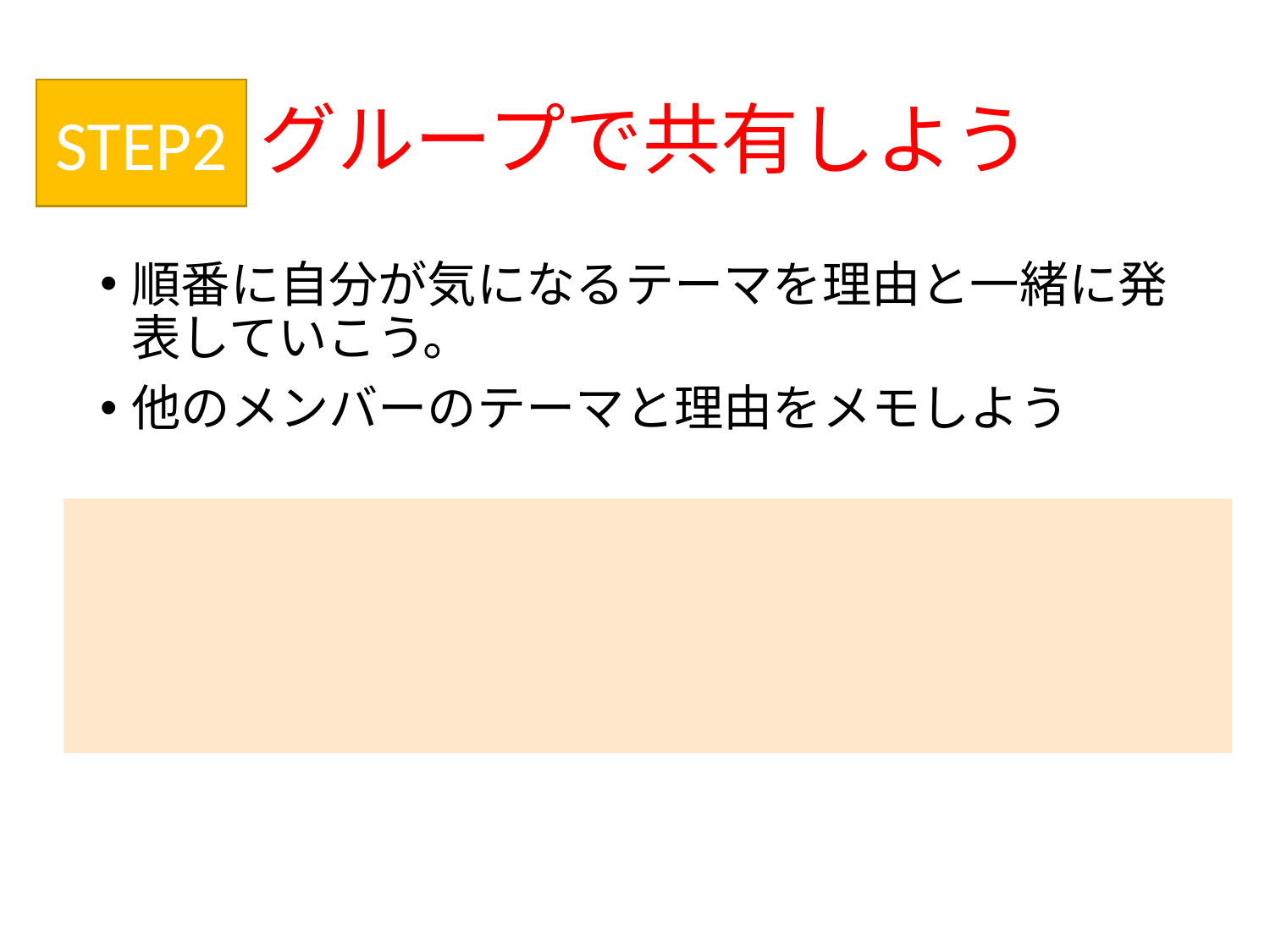

# グループで共有しよう
STEP2
順番に自分が気になるテーマを理由と一緒に発表していこう。
他のメンバーのテーマと理由をメモしよう
|  |
| --- |